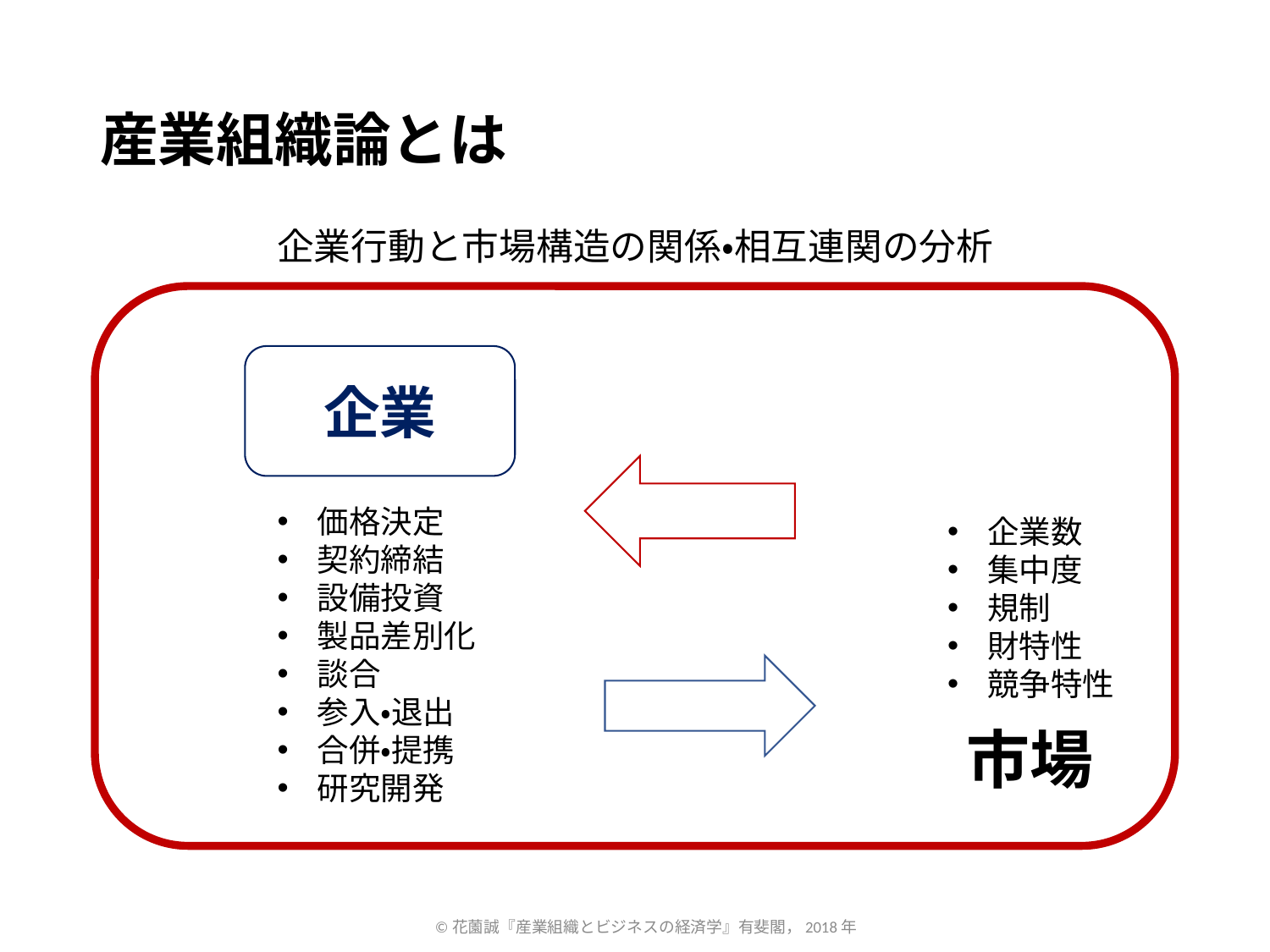

# 産業組織論とは
企業行動と市場構造の関係・相互連関の分析

企業

市場

価格決定
契約締結
設備投資
製品差別化
談合
参入・退出
合併・提携
研究開発
企業数
集中度
規制
財特性
競争特性

©花薗誠『産業組織とビジネスの経済学』有斐閣，2018年